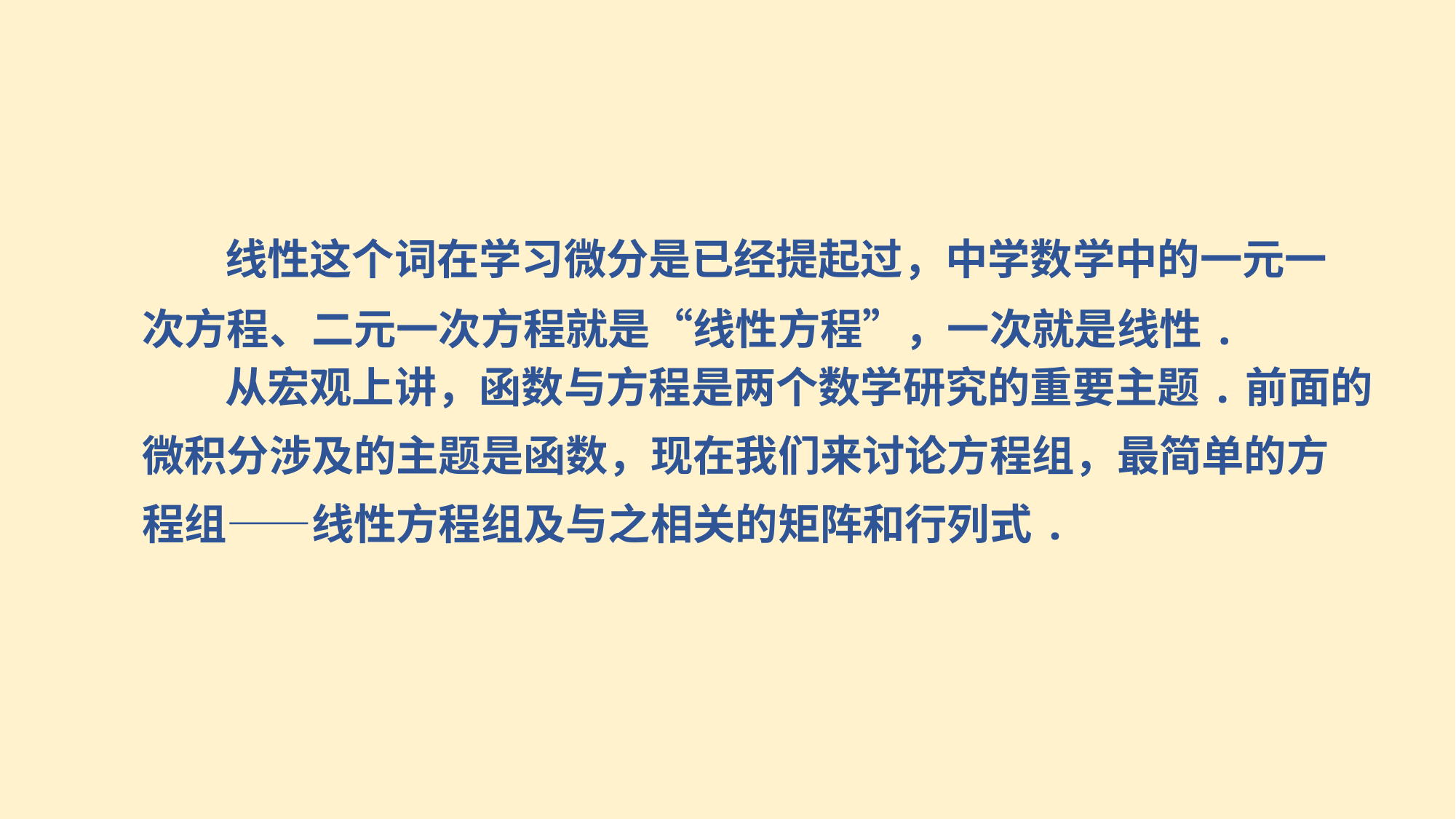

线性这个词在学习微分是已经提起过，中学数学中的一元一
次方程、二元一次方程就是“线性方程”，一次就是线性.
从宏观上讲，函数与方程是两个数学研究的重要主题.前面的
微积分涉及的主题是函数，现在我们来讨论方程组，最简单的方
程组——线性方程组及与之相关的矩阵和行列式.